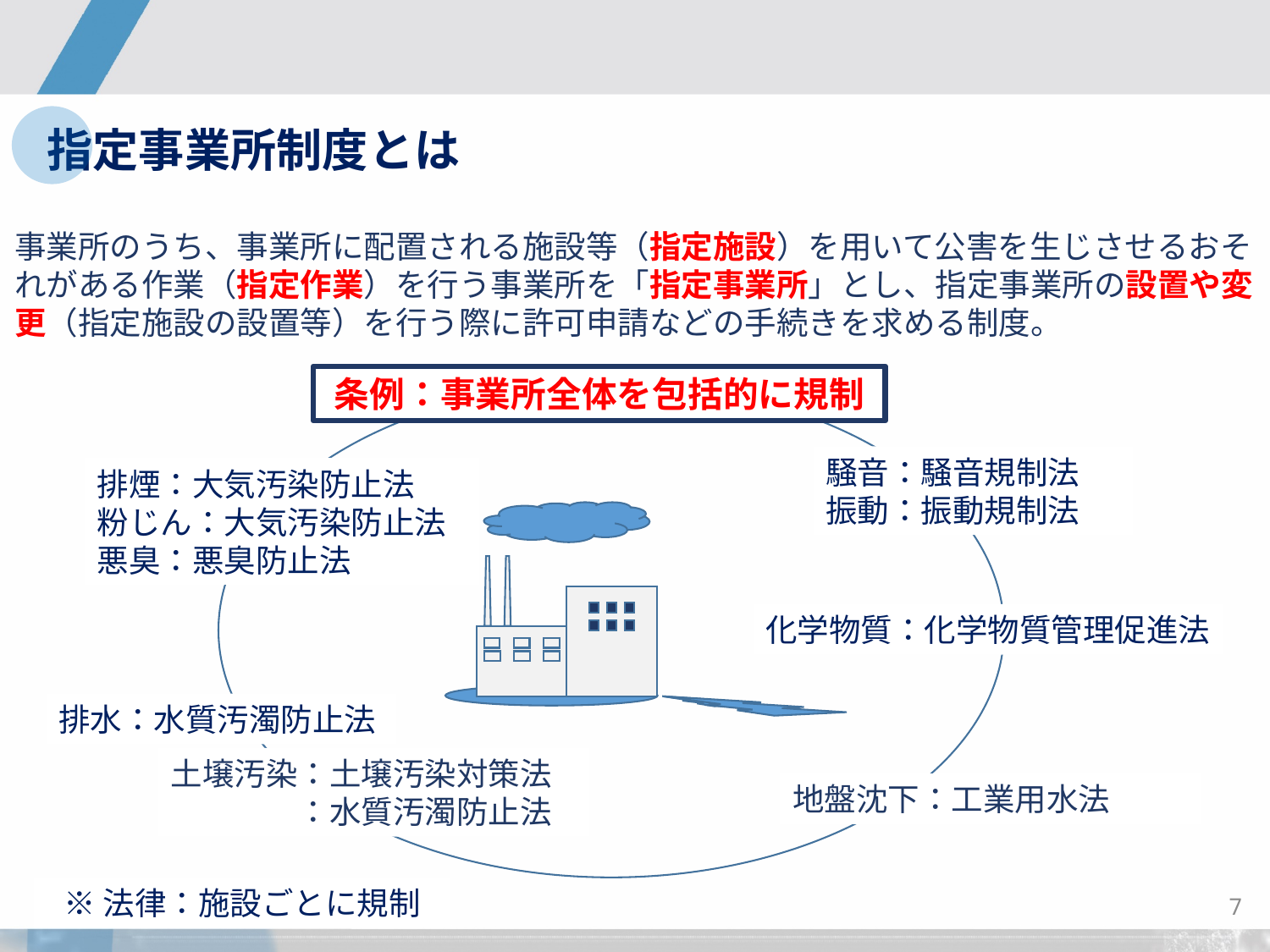

指定事業所制度とは
事業所のうち、事業所に配置される施設等（指定施設）を用いて公害を生じさせるおそれがある作業（指定作業）を行う事業所を「指定事業所」とし、指定事業所の設置や変更（指定施設の設置等）を行う際に許可申請などの手続きを求める制度。
条例：事業所全体を包括的に規制

騒音：騒音規制法
振動：振動規制法
排煙：大気汚染防止法
粉じん：大気汚染防止法
悪臭：悪臭防止法

化学物質：化学物質管理促進法

排水：水質汚濁防止法

土壌汚染：土壌汚染対策法
　　　　：水質汚濁防止法
地盤沈下：工業用水法
※法律：施設ごとに規制
7